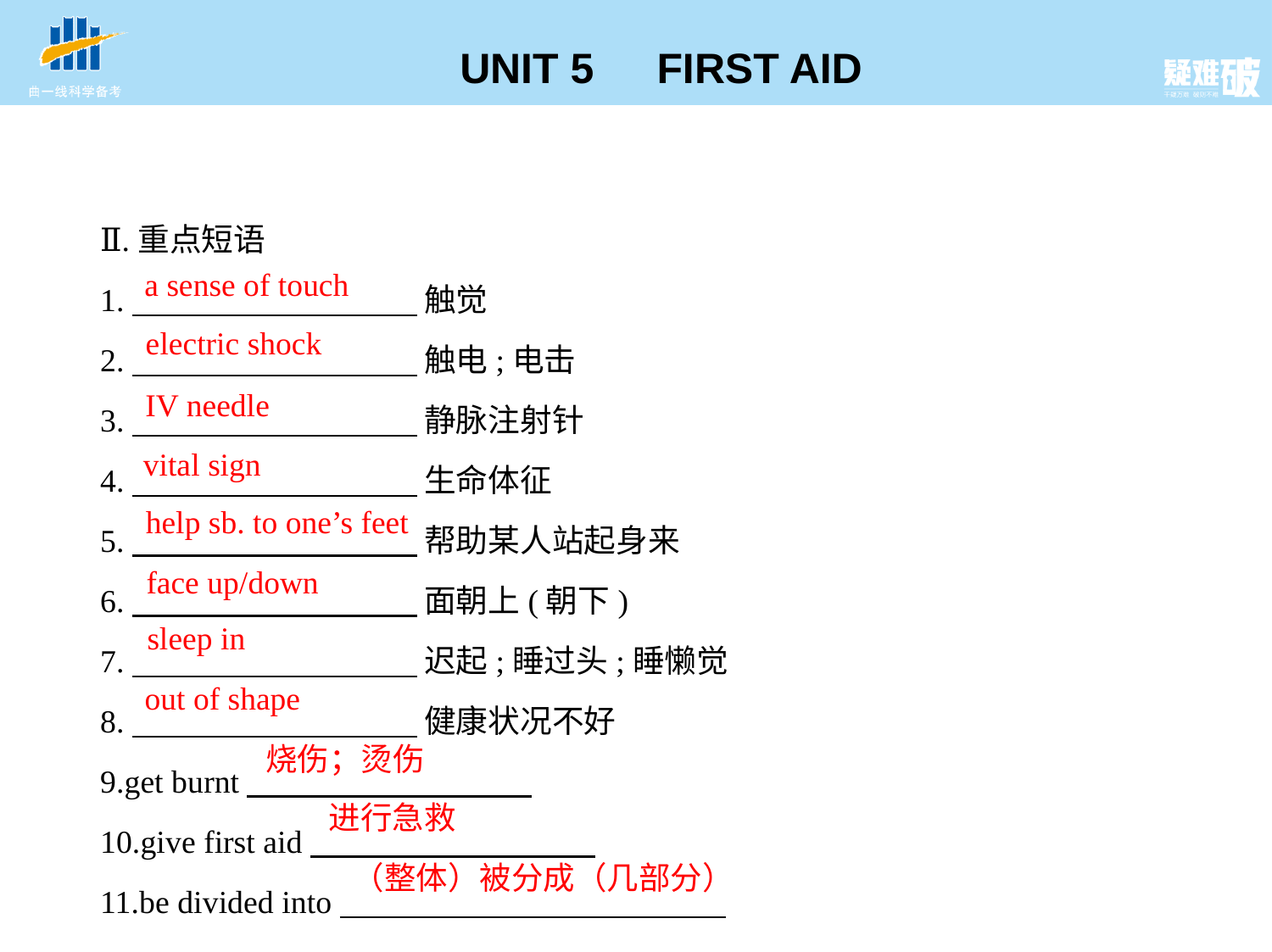

Ⅱ.重点短语
1.　　　　　　　　     触觉
2.　　　　　　　　     触电;电击
3.　　　　　　　　     静脉注射针
4.　　　　　　　　     生命体征
5.　　　　　　　　     帮助某人站起身来
6.　　　　　　　　     面朝上(朝下)
7.　　　　　　　　     迟起;睡过头;睡懒觉
8.　　　　　　　　     健康状况不好
9.get burnt
10.give first aid
11.be divided into
a sense of touch
electric shock
IV needle
vital sign
help sb. to one’s feet
face up/down
sleep in
out of shape
烧伤；烫伤
进行急救
（整体）被分成（几部分）